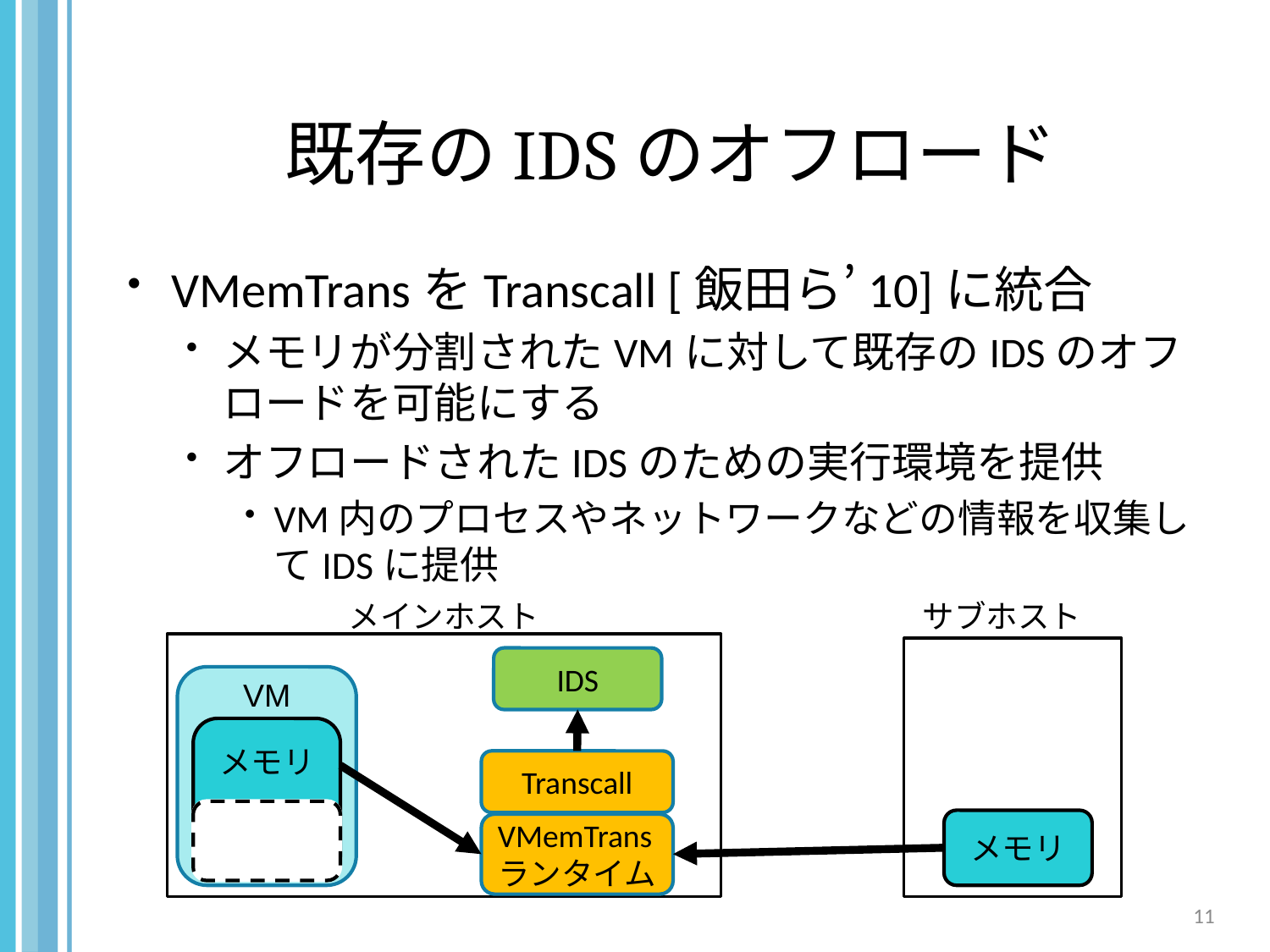

# 既存のIDSのオフロード
VMemTransをTranscall [飯田ら’10]に統合
メモリが分割されたVMに対して既存のIDSのオフロードを可能にする
オフロードされたIDSのための実行環境を提供
VM内のプロセスやネットワークなどの情報を収集してIDSに提供

メインホスト
サブホスト

IDS

VM

メモリ
メモリ
メモリ
Transcall
メモリ
VMemTransランタイム
11